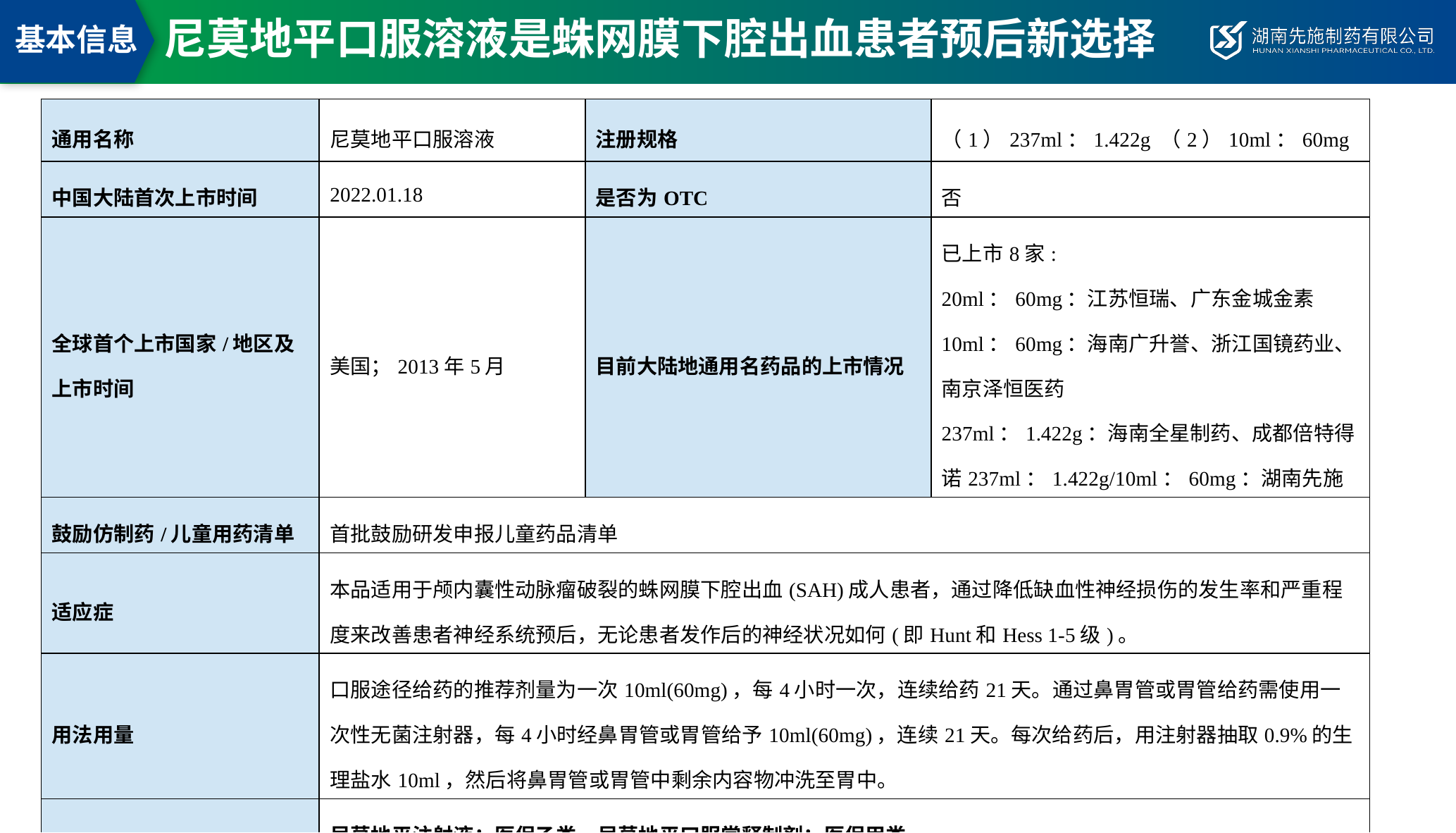

# 尼莫地平口服溶液是蛛网膜下腔出血患者预后新选择
基本信息
| 通用名称 | 尼莫地平口服溶液 | 注册规格 | （1）237ml：1.422g （2）10ml：60mg |
| --- | --- | --- | --- |
| 中国大陆首次上市时间 | 2022.01.18 | 是否为OTC | 否 |
| 全球首个上市国家/地区及上市时间 | 美国；2013年5月 | 目前大陆地通用名药品的上市情况 | 已上市8家: 20ml：60mg：江苏恒瑞、广东金城金素 10ml：60mg：海南广升誉、浙江国镜药业、南京泽恒医药 237ml：1.422g：海南全星制药、成都倍特得诺237ml：1.422g/10ml：60mg：湖南先施 |
| 鼓励仿制药/儿童用药清单 | 首批鼓励研发申报儿童药品清单 |  |  |
| 适应症 | 本品适用于颅内囊性动脉瘤破裂的蛛网膜下腔出血(SAH)成人患者，通过降低缺血性神经损伤的发生率和严重程度来改善患者神经系统预后，无论患者发作后的神经状况如何(即Hunt和Hess 1-5级)。 |  |  |
| 用法用量 | 口服途径给药的推荐剂量为一次10ml(60mg)，每4小时一次，连续给药21天。通过鼻胃管或胃管给药需使用一次性无菌注射器，每4小时经鼻胃管或胃管给予10ml(60mg)，连续21天。每次给药后，用注射器抽取0.9%的生理盐水10ml，然后将鼻胃管或胃管中剩余内容物冲洗至胃中。 |  |  |
| 参照药品建议：尼莫地平注射液+尼莫地平片/胶囊 | 尼莫地平注射液：医保乙类，尼莫地平口服常释制剂：医保甲类 选择理由：根据说明书及指南推荐，蛛网膜下腔出血(SAH) 患者尼莫地平注射液治疗5-14天后序贯使用口服剂型给药7天。本品可替代该序贯疗法，减少给药操作，减少不良反应，方便患者用药。 |  |  |